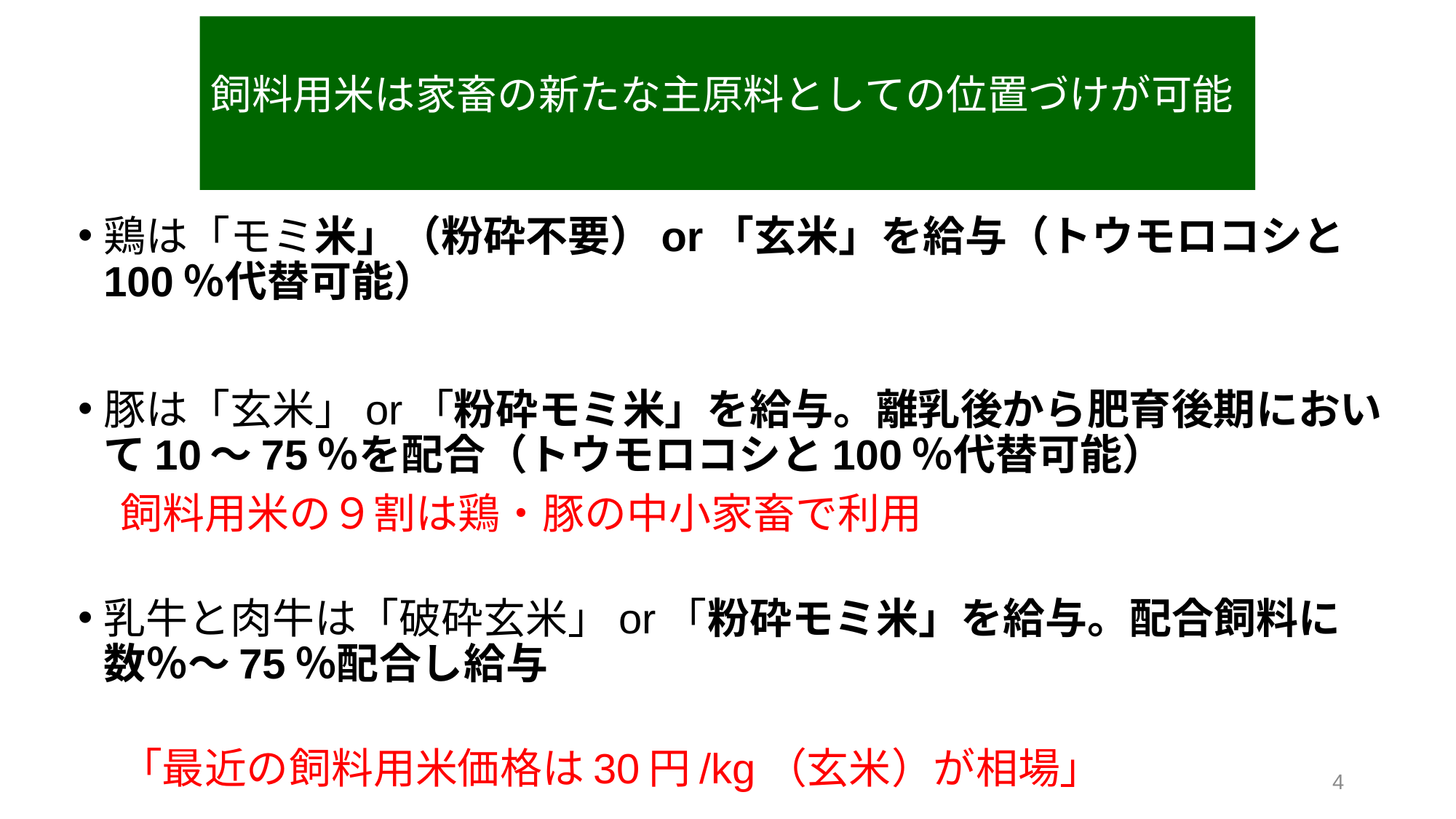

# 飼料用米は家畜の新たな主原料としての位置づけが可能
鶏は「モミ米」（粉砕不要）or「玄米」を給与（トウモロコシと100％代替可能）

豚は「玄米」or「粉砕モミ米」を給与。離乳後から肥育後期において10～75％を配合（トウモロコシと100％代替可能）
　飼料用米の９割は鶏・豚の中小家畜で利用
乳牛と肉牛は「破砕玄米」or「粉砕モミ米」を給与。配合飼料に数％～75％配合し給与
　「最近の飼料用米価格は30円/kg（玄米）が相場」

4